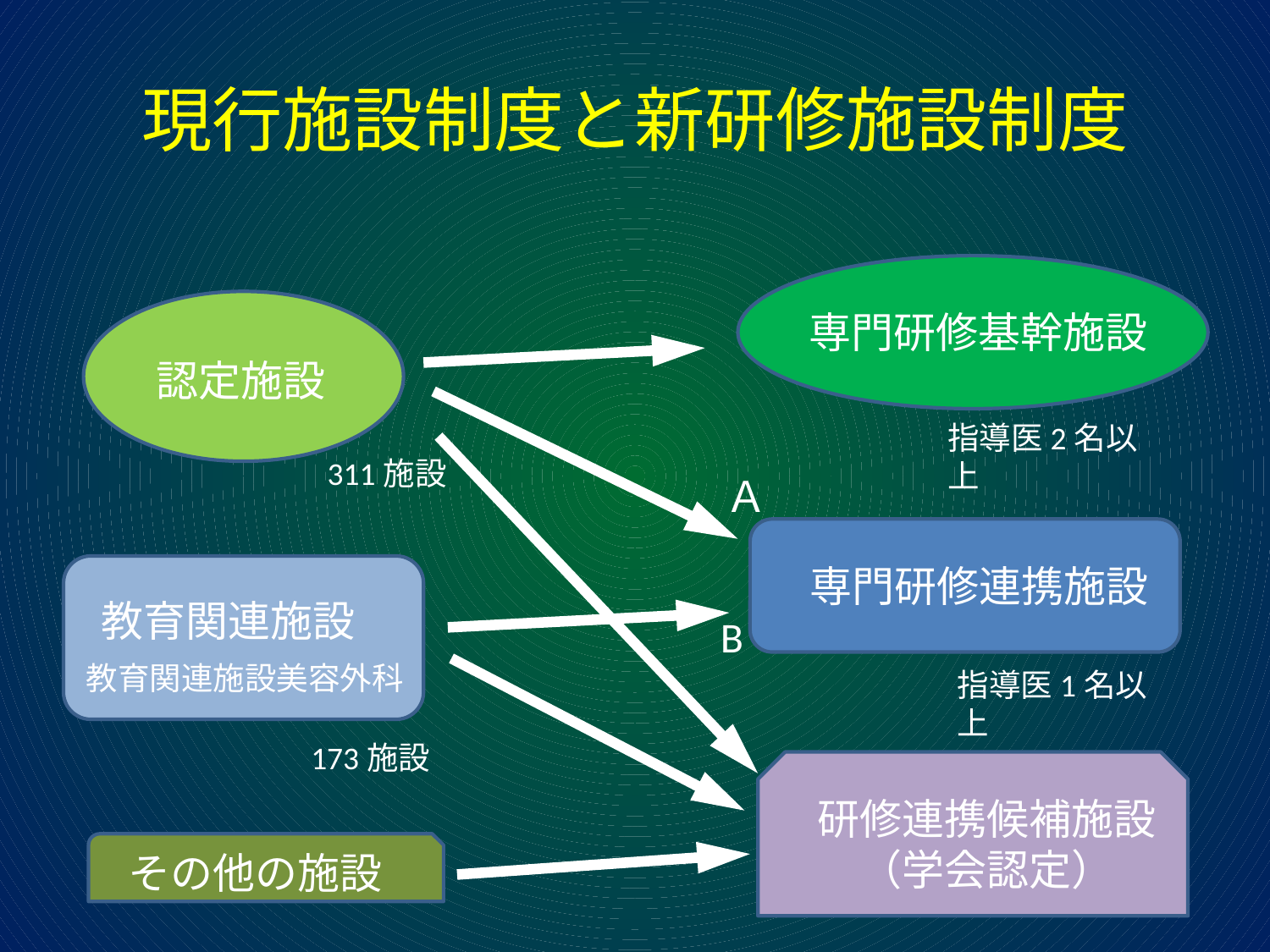

# 現行施設制度と新研修施設制度

専門研修基幹施設

認定施設
指導医2名以上
311施設
Ａ

専門研修連携施設

教育関連施設
B
教育関連施設美容外科
指導医1名以上
173施設

研修連携候補施設（学会認定）

その他の施設